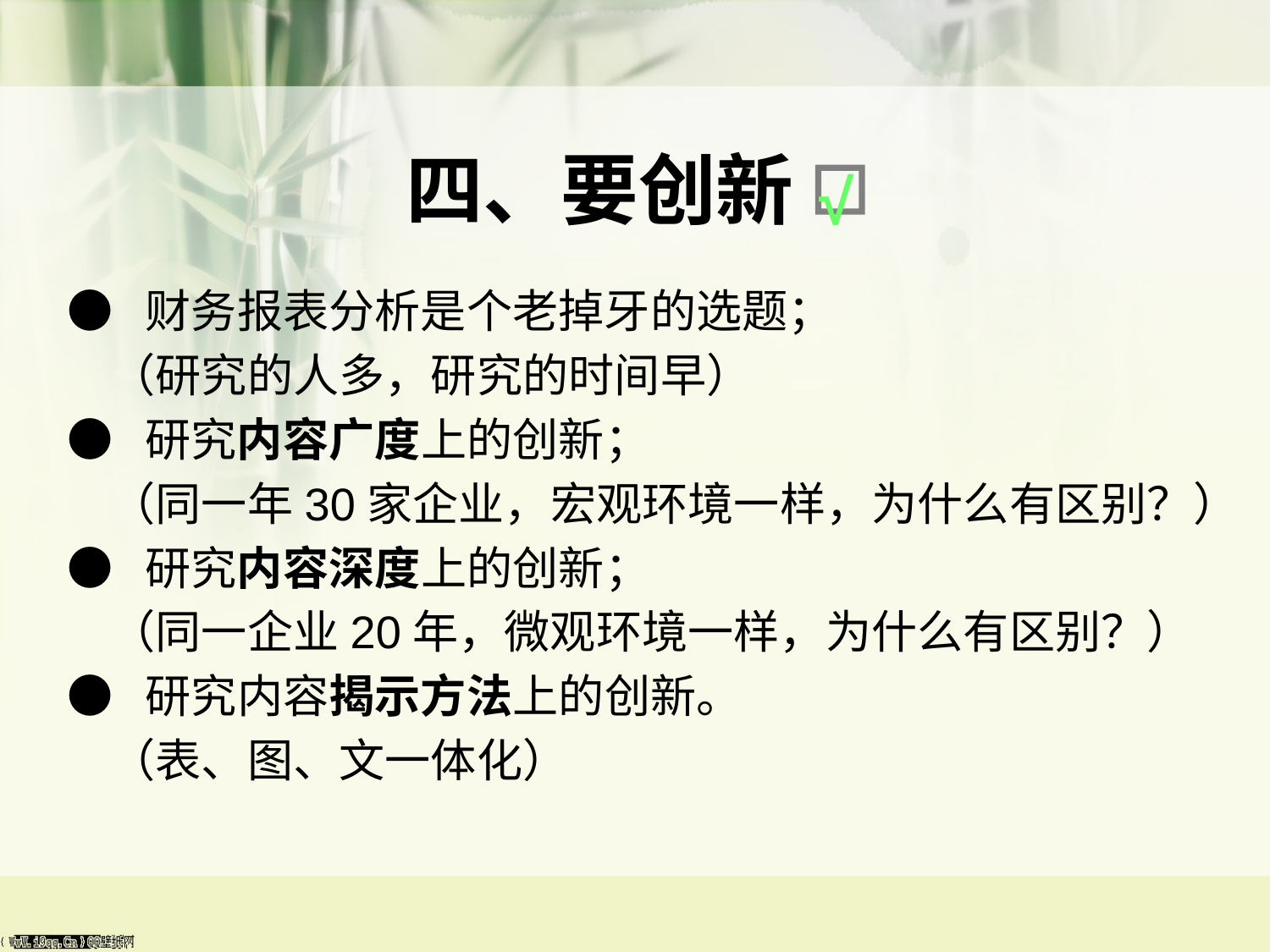

# 四、要创新
√

●  财务报表分析是个老掉牙的选题；
   （研究的人多，研究的时间早）
●  研究内容广度上的创新；
   （同一年30家企业，宏观环境一样，为什么有区别？）
●  研究内容深度上的创新；
   （同一企业20年，微观环境一样，为什么有区别？）
●  研究内容揭示方法上的创新。
   （表、图、文一体化）